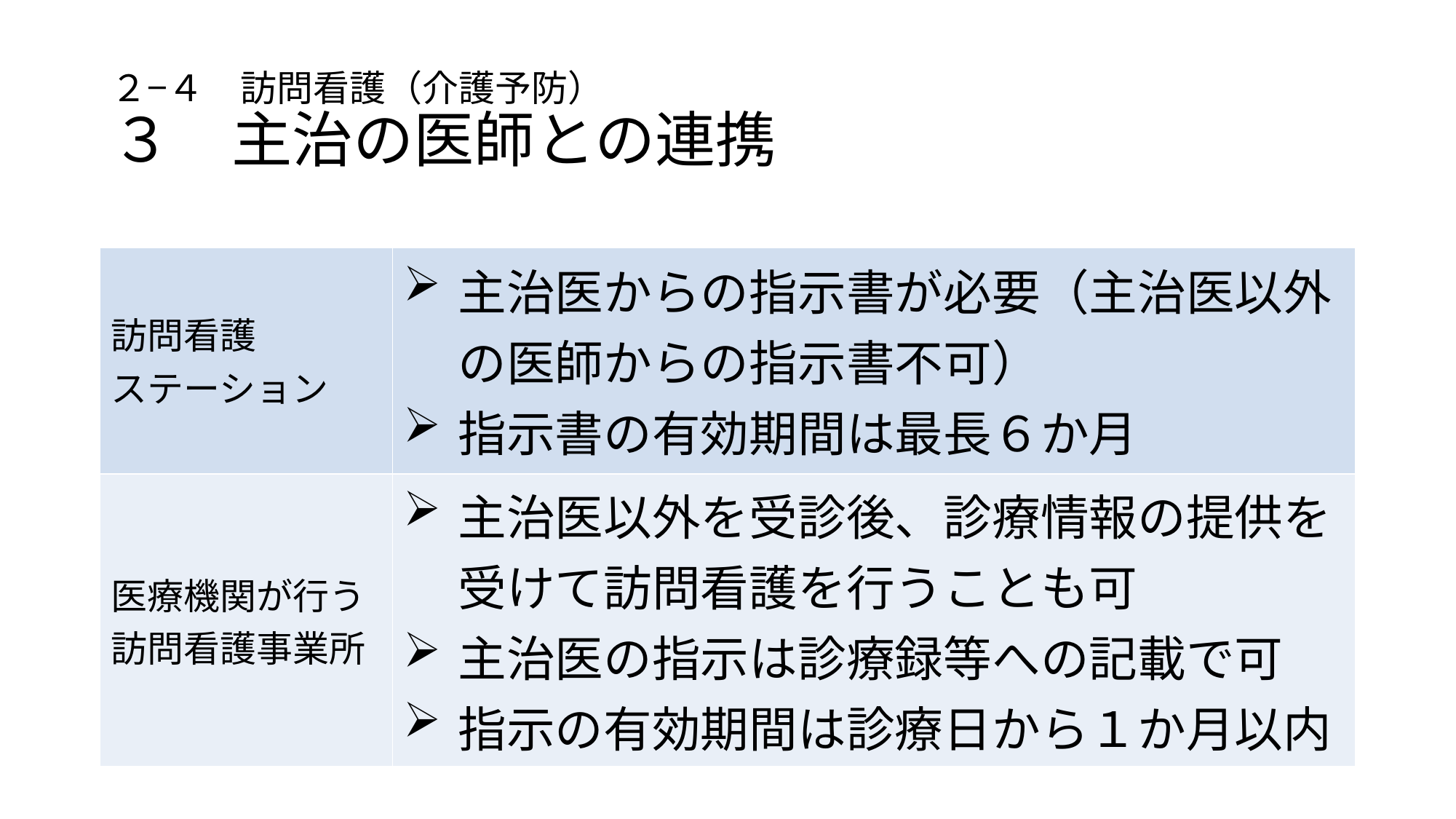

# ２−４　訪問看護（介護予防） ３　主治の医師との連携
|  |  |
| --- | --- |
| 訪問看護 ステーション | 主治医からの指示書が必要（主治医以外の医師からの指示書不可） 指示書の有効期間は最長６か月 |
| 医療機関が行う訪問看護事業所 | 主治医以外を受診後、診療情報の提供を受けて訪問看護を行うことも可 主治医の指示は診療録等への記載で可 指示の有効期間は診療日から１か月以内 |